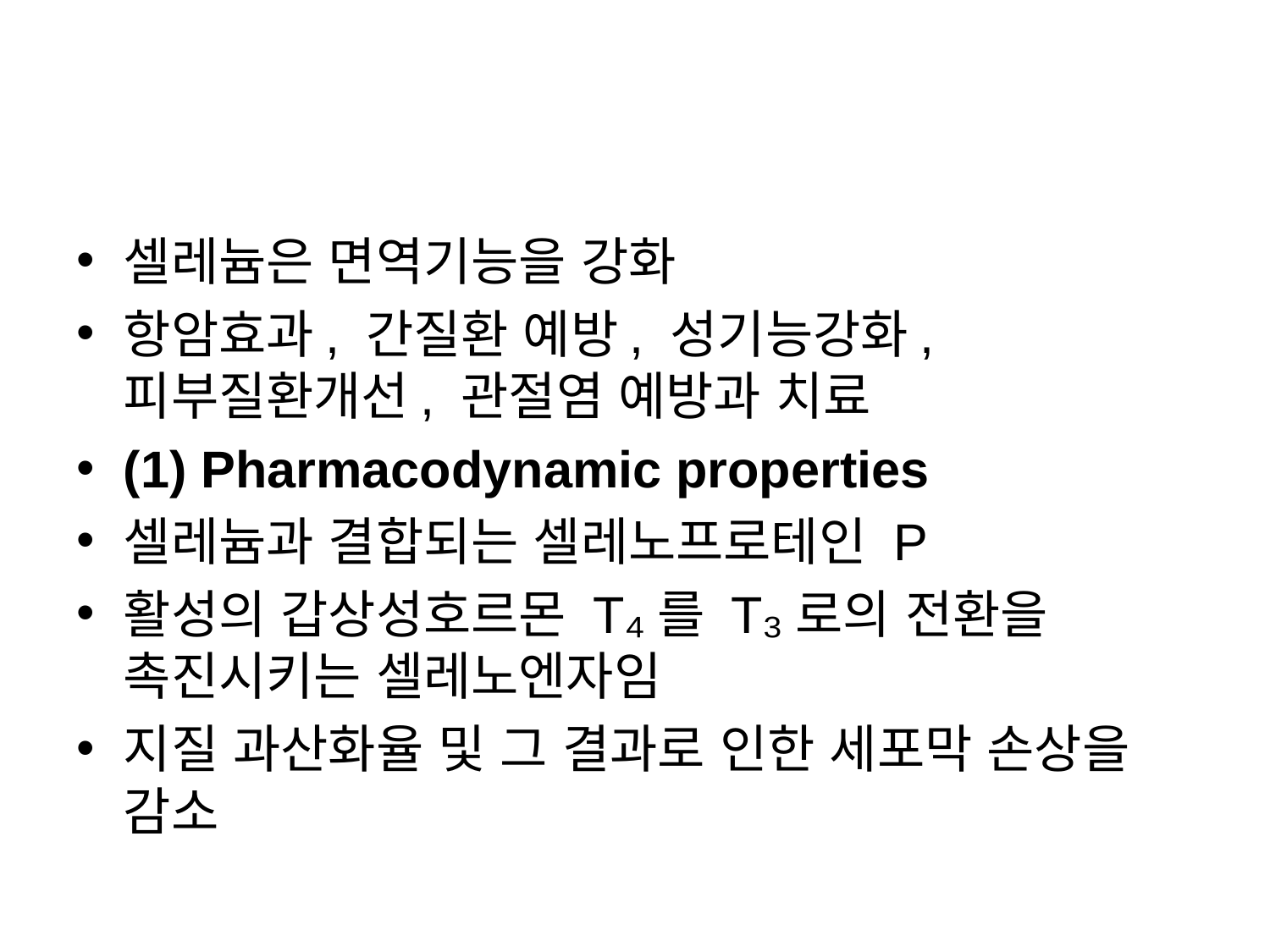

#
셀레늄은 면역기능을 강화
항암효과, 간질환 예방, 성기능강화, 피부질환개선, 관절염 예방과 치료
(1) Pharmacodynamic properties
셀레늄과 결합되는 셀레노프로테인 P
활성의 갑상성호르몬 T₄를 T₃로의 전환을 촉진시키는 셀레노엔자임
지질 과산화율 및 그 결과로 인한 세포막 손상을 감소